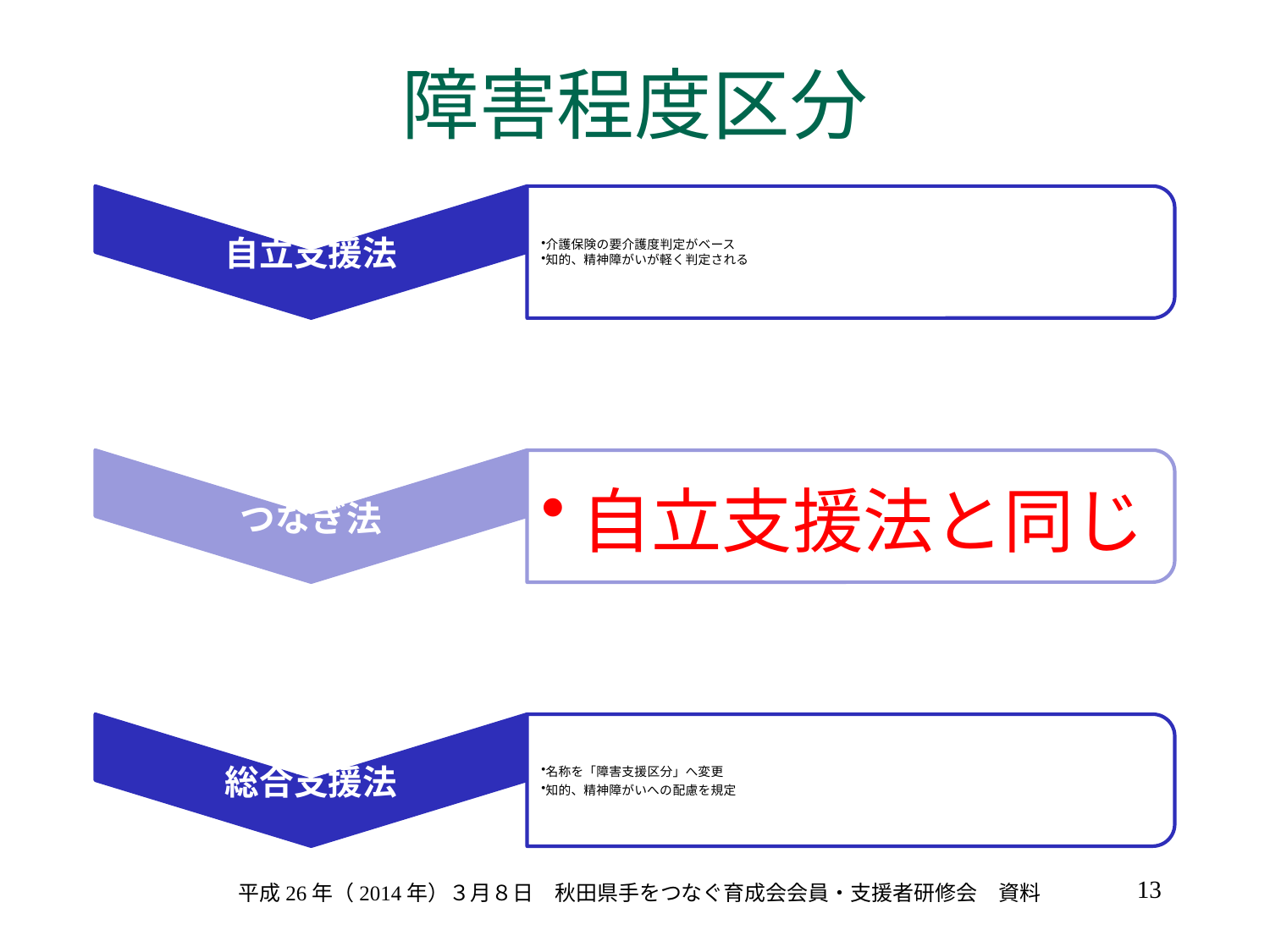

# 障害程度区分
自立支援法
介護保険の要介護度判定がベース
つなぎ法
自立支援法と同じ
総合支援法
名称を「障害支援区分」へ変更
知的、精神障がいが軽く判定される
知的、精神障がいへの配慮を規定
13